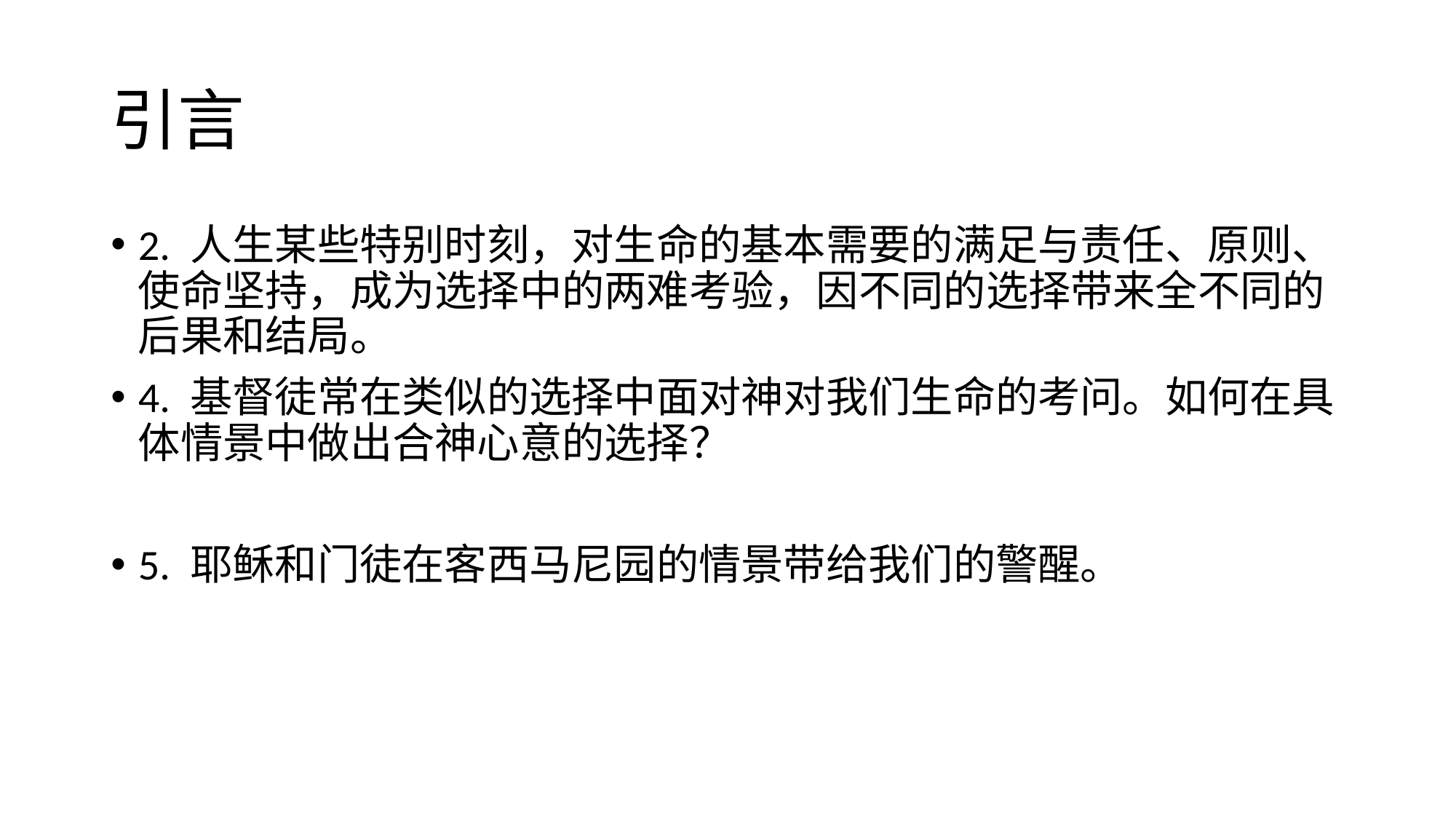

# 引言
2. 人生某些特别时刻，对生命的基本需要的满足与责任、原则、使命坚持，成为选择中的两难考验，因不同的选择带来全不同的后果和结局。
4. 基督徒常在类似的选择中面对神对我们生命的考问。如何在具体情景中做出合神心意的选择？

5. 耶稣和门徒在客西马尼园的情景带给我们的警醒。